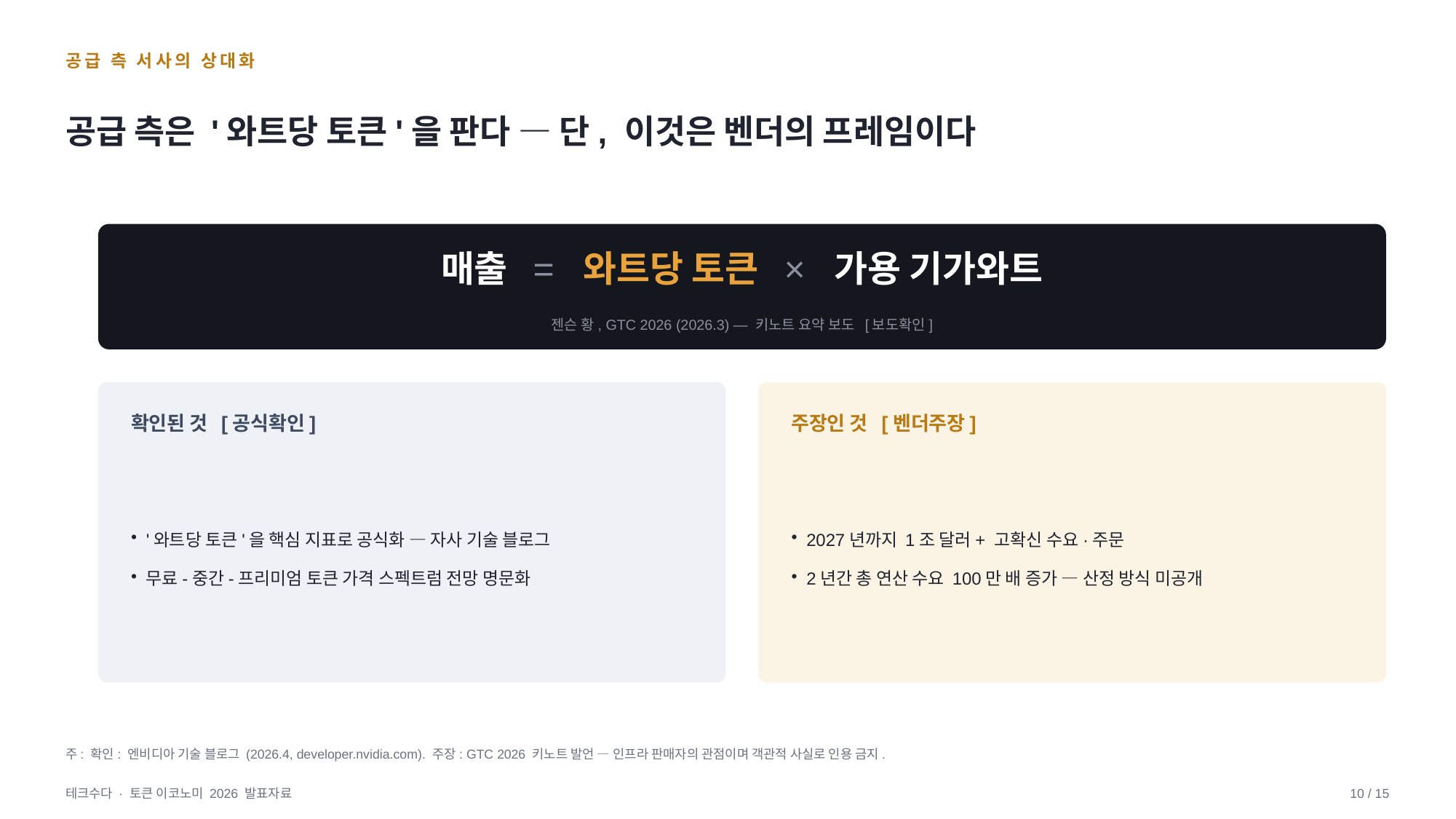

공급 측 서사의 상대화
공급 측은 '와트당 토큰'을 판다 — 단, 이것은 벤더의 프레임이다

매출  =  와트당 토큰  ×  가용 기가와트
젠슨 황, GTC 2026 (2026.3) — 키노트 요약 보도  [보도확인]

확인된 것  [공식확인]
주장인 것  [벤더주장]
'와트당 토큰'을 핵심 지표로 공식화 — 자사 기술 블로그
무료-중간-프리미엄 토큰 가격 스펙트럼 전망 명문화
2027년까지 1조 달러+ 고확신 수요·주문
2년간 총 연산 수요 100만 배 증가 — 산정 방식 미공개
주: 확인: 엔비디아 기술 블로그 (2026.4, developer.nvidia.com). 주장: GTC 2026 키노트 발언 — 인프라 판매자의 관점이며 객관적 사실로 인용 금지.
테크수다 · 토큰 이코노미 2026 발표자료
10 / 15